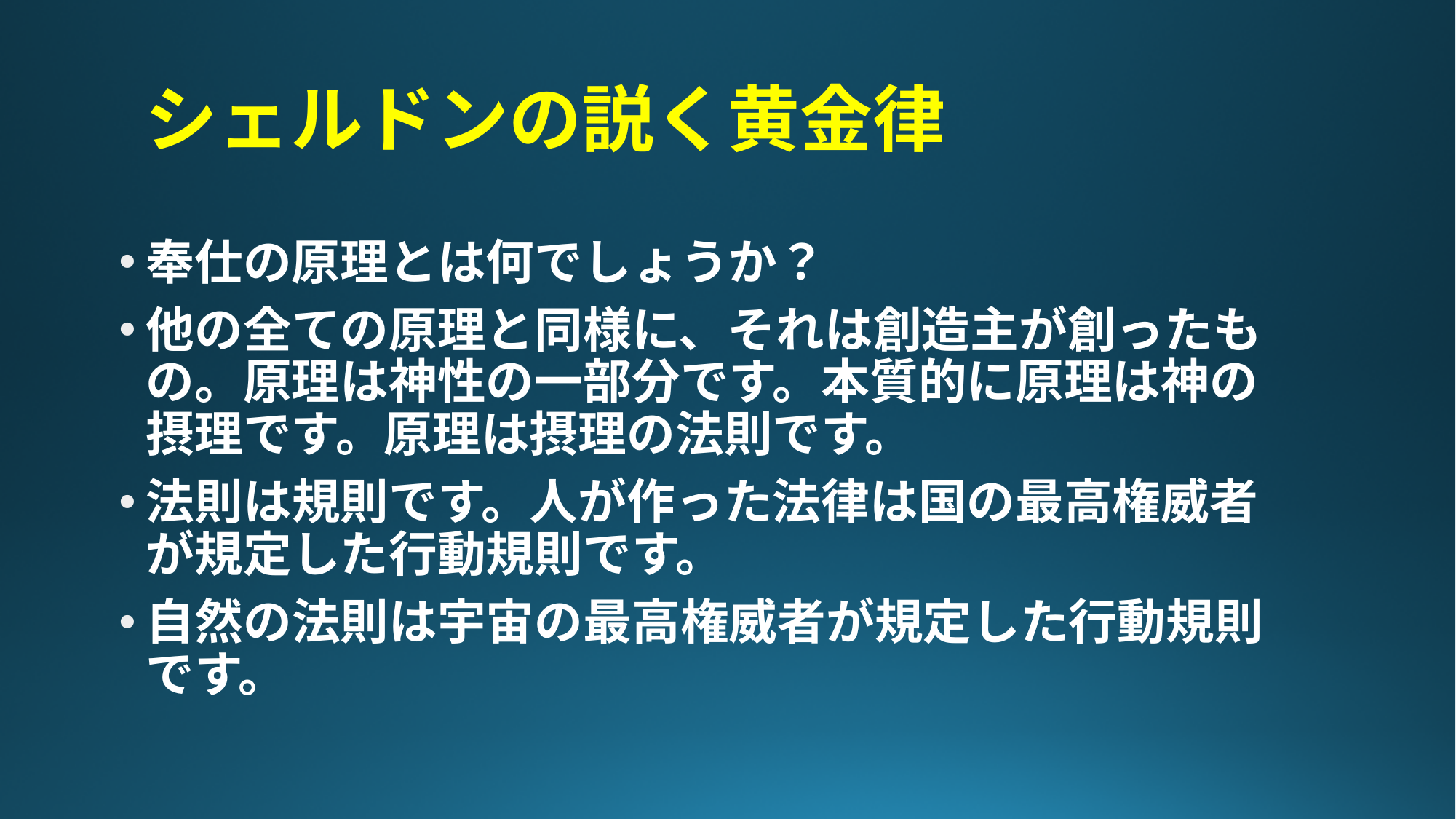

# シェルドンの説く黄金律
奉仕の原理とは何でしょうか？
他の全ての原理と同様に、それは創造主が創ったもの。原理は神性の一部分です。本質的に原理は神の摂理です。原理は摂理の法則です。
法則は規則です。人が作った法律は国の最高権威者が規定した行動規則です。
自然の法則は宇宙の最高権威者が規定した行動規則です。